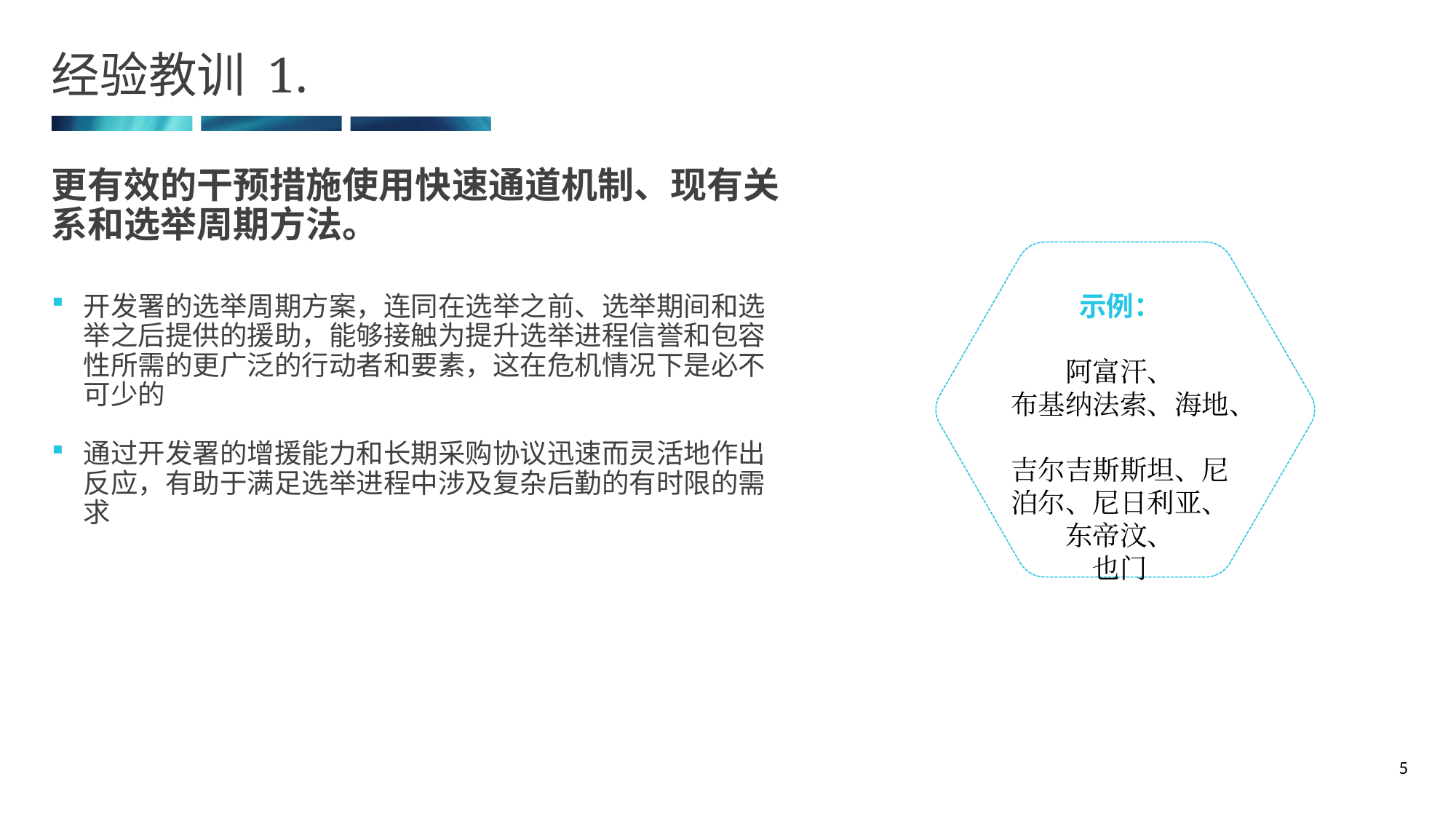

# 经验教训 1.
更有效的干预措施使用快速通道机制、现有关系和选举周期方法。

示例：

阿富汗、
布基纳法索、海地、
吉尔吉斯斯坦、尼泊尔、尼日利亚、东帝汶、
也门

开发署的选举周期方案，连同在选举之前、选举期间和选举之后提供的援助，能够接触为提升选举进程信誉和包容性所需的更广泛的行动者和要素，这在危机情况下是必不可少的

通过开发署的增援能力和长期采购协议迅速而灵活地作出反应，有助于满足选举进程中涉及复杂后勤的有时限的需求